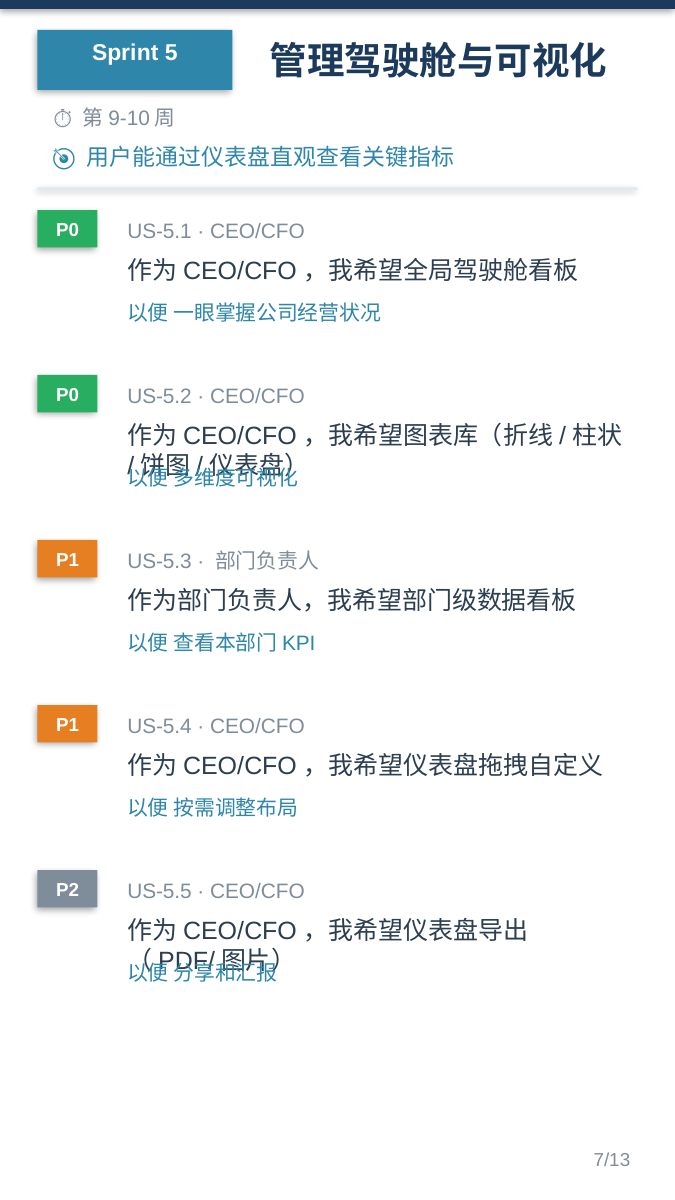

Sprint 5
管理驾驶舱与可视化
⏱ 第9-10周
🎯 用户能通过仪表盘直观查看关键指标

P0
US-5.1 · CEO/CFO
作为CEO/CFO，我希望全局驾驶舱看板
以便 一眼掌握公司经营状况

P0
US-5.2 · CEO/CFO
作为CEO/CFO，我希望图表库（折线/柱状/饼图/仪表盘）
以便 多维度可视化

P1
US-5.3 · 部门负责人
作为部门负责人，我希望部门级数据看板
以便 查看本部门KPI

P1
US-5.4 · CEO/CFO
作为CEO/CFO，我希望仪表盘拖拽自定义
以便 按需调整布局

P2
US-5.5 · CEO/CFO
作为CEO/CFO，我希望仪表盘导出（PDF/图片）
以便 分享和汇报
7/13